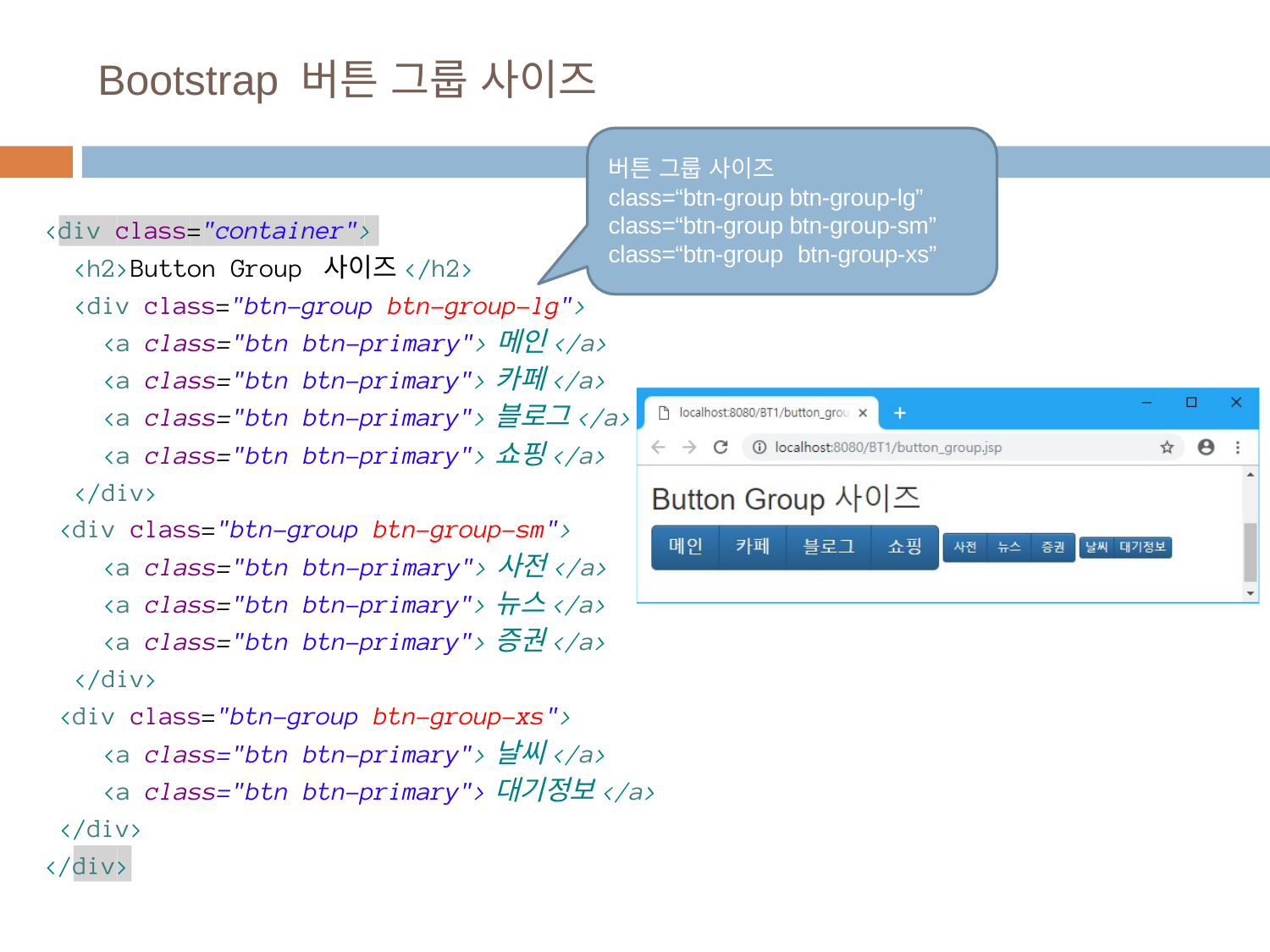

# Bootstrap 버튼 그룹 사이즈

버튼 그룹 사이즈
class=“btn-group btn-group-lg”  class=“btn-group btn-group-sm”  class=“btn-group btn-group-xs”
<div class="container">

<h2>Button Group 사이즈</h2>
<div class="btn-group btn-group-lg">
<a class="btn btn-primary">메인</a>
<a class="btn btn-primary">카페</a>
<a class="btn btn-primary">블로그</a>
<a class="btn btn-primary">쇼핑</a>
</div>
<div class="btn-group btn-group-sm">
<a class="btn btn-primary">사전</a>
<a class="btn btn-primary">뉴스</a>
<a class="btn btn-primary">증권</a>
</div>
<div class="btn-group btn-group-xs">
<a class="btn btn-primary">날씨</a>
<a class="btn btn-primary">대기정보</a>
</div>
</div>